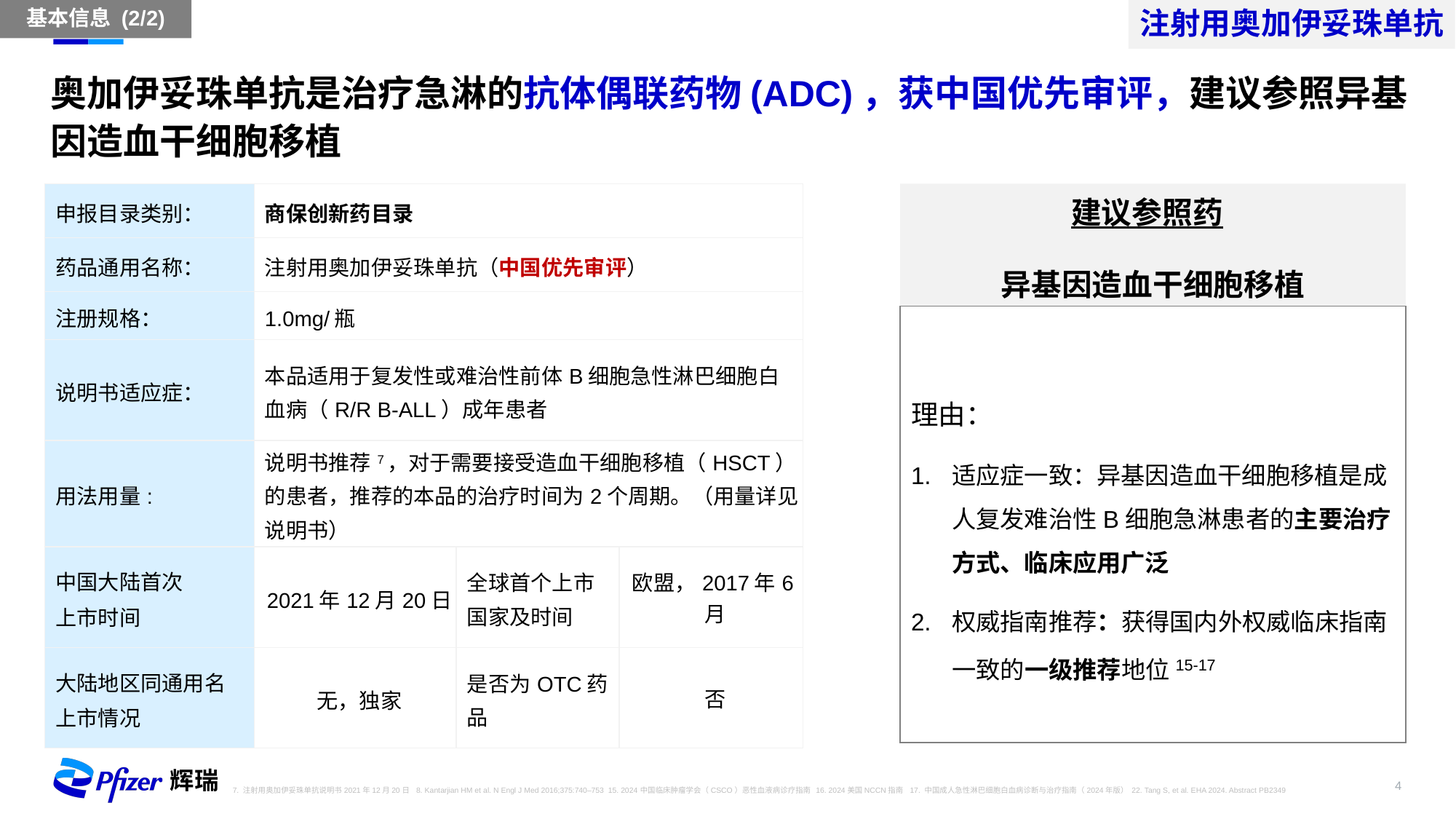

注射用奥加伊妥珠单抗
基本信息 (2/2)
奥加伊妥珠单抗是治疗急淋的抗体偶联药物(ADC)，获中国优先审评，建议参照异基因造血干细胞移植
| 申报目录类别： | 商保创新药目录 |  |  |
| --- | --- | --- | --- |
| 药品通用名称： | 注射用奥加伊妥珠单抗（中国优先审评） |  |  |
| 注册规格： | 1.0mg/瓶 |  |  |
| 说明书适应症： | 本品适用于复发性或难治性前体B细胞急性淋巴细胞白血病（R/R B-ALL）成年患者 |  |  |
| 用法用量: | 说明书推荐7，对于需要接受造血干细胞移植（HSCT）的患者，推荐的本品的治疗时间为2个周期。（用量详见说明书） |  |  |
| 中国大陆首次 上市时间 | 2021年12月20日 | 全球首个上市 国家及时间 | 欧盟，2017年6月 |
| 大陆地区同通用名 上市情况 | 无，独家 | 是否为OTC药品 | 否 |
异基因造血干细胞移植
建议参照药
理由：
适应症一致：异基因造血干细胞移植是成人复发难治性B细胞急淋患者的主要治疗方式、临床应用广泛
权威指南推荐：获得国内外权威临床指南一致的一级推荐地位15-17

7. 注射用奥加伊妥珠单抗说明书2021年12月20日   8. Kantarjian HM et al. N Engl J Med 2016;375:740–753  15. 2024中国临床肿瘤学会（CSCO）恶性血液病诊疗指南  16. 2024美国NCCN指南   17. 中国成人急性淋巴细胞白血病诊断与治疗指南（2024年版） 22. Tang S, et al. EHA 2024. Abstract PB2349